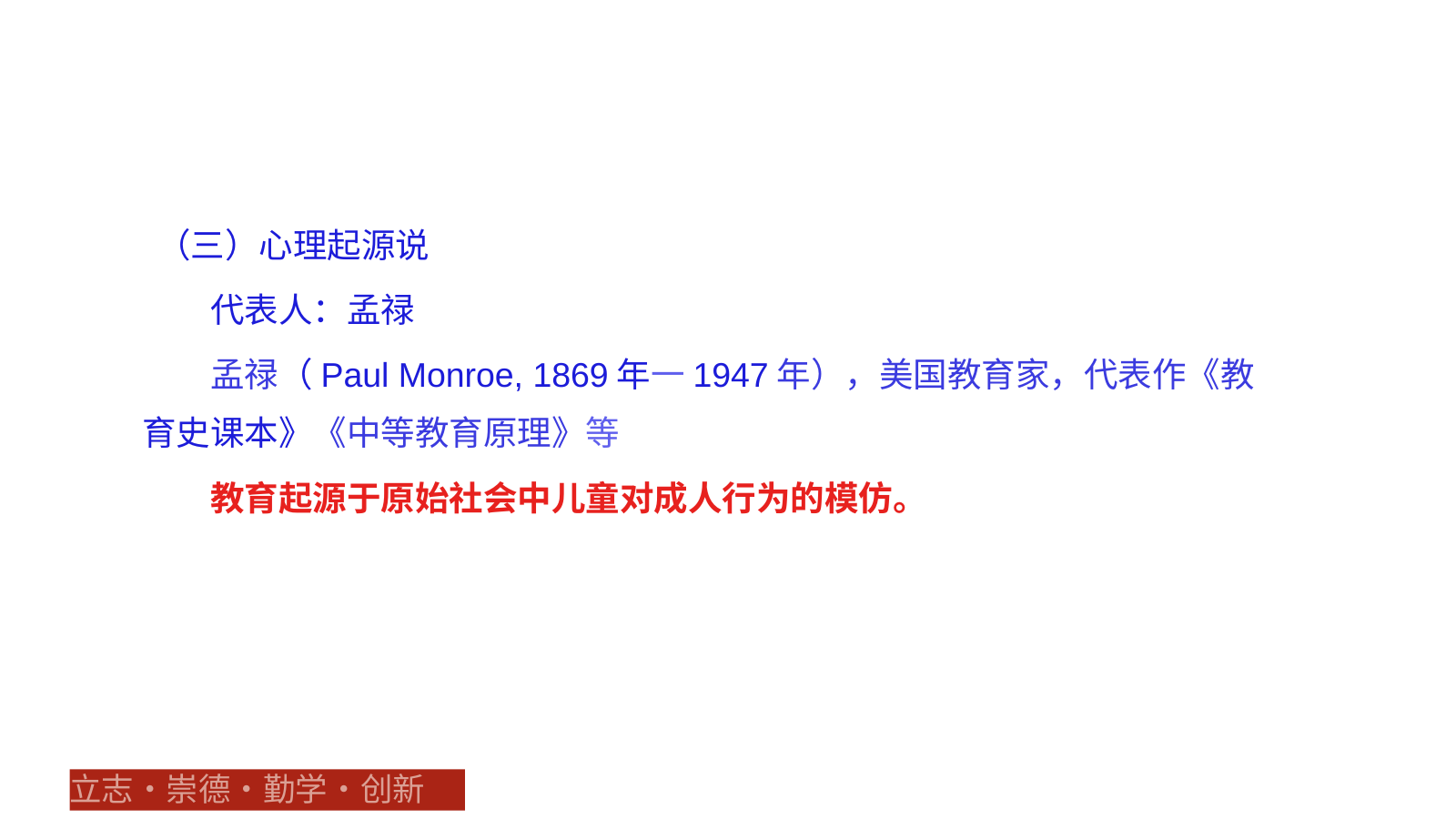

（三）心理起源说
代表人：孟禄
孟禄（Paul Monroe, 1869年一1947年），美国教育家，代表作《教 育史课本》《中等教育原理》等
教育起源于原始社会中儿童对成人行为的模仿。
立志•崇德•勤学•创新